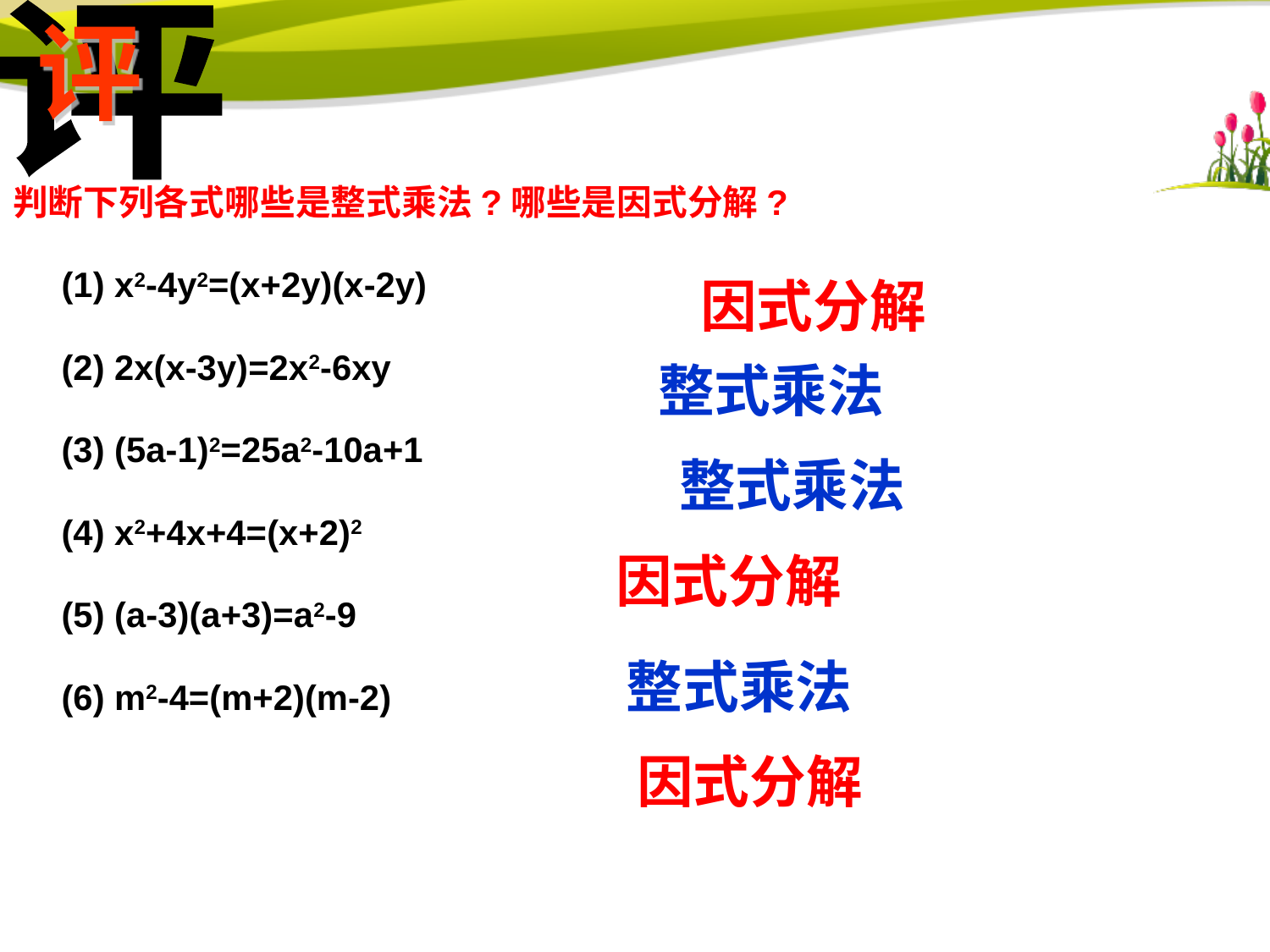

评
评
判断下列各式哪些是整式乘法?哪些是因式分解?
     (1) x2-4y2=(x+2y)(x-2y)
     (2) 2x(x-3y)=2x2-6xy
     (3) (5a-1)2=25a2-10a+1
     (4) x2+4x+4=(x+2)2
     (5) (a-3)(a+3)=a2-9
     (6) m2-4=(m+2)(m-2)

因式分解
整式乘法
整式乘法
因式分解
整式乘法
因式分解